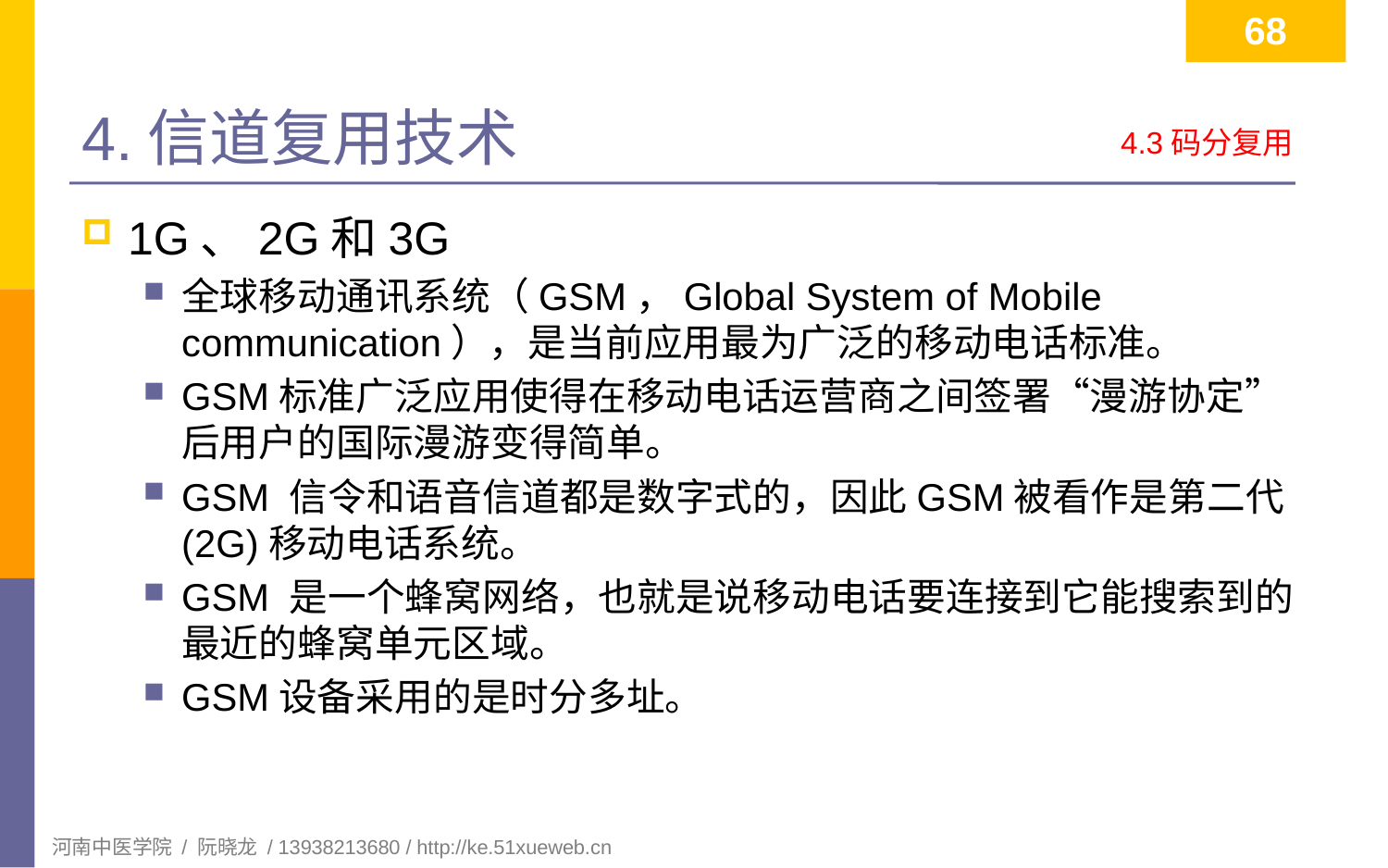

68
# 4.信道复用技术
4.3码分复用
1G、2G和3G
全球移动通讯系统（GSM，Global System of Mobile communication），是当前应用最为广泛的移动电话标准。
GSM标准广泛应用使得在移动电话运营商之间签署“漫游协定”后用户的国际漫游变得简单。
GSM 信令和语音信道都是数字式的，因此GSM被看作是第二代 (2G)移动电话系统。
GSM 是一个蜂窝网络，也就是说移动电话要连接到它能搜索到的最近的蜂窝单元区域。
GSM设备采用的是时分多址。